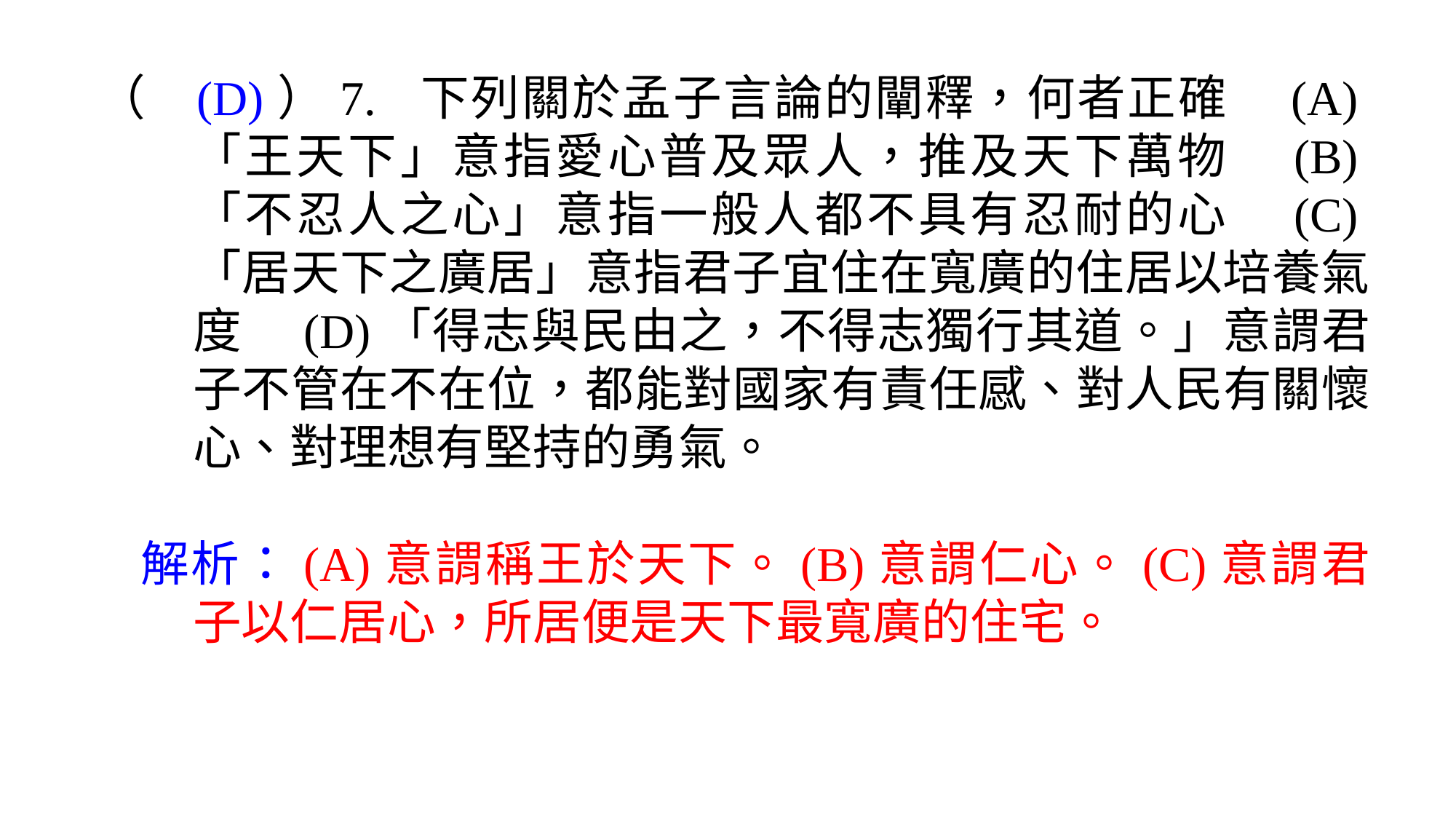

（	(D)）7.	下列關於孟子言論的闡釋，何者正確　(A)「王天下」意指愛心普及眾人，推及天下萬物　(B)「不忍人之心」意指一般人都不具有忍耐的心　(C)「居天下之廣居」意指君子宜住在寬廣的住居以培養氣度　(D)「得志與民由之，不得志獨行其道。」意謂君子不管在不在位，都能對國家有責任感、對人民有關懷心、對理想有堅持的勇氣。

解析：(A)意謂稱王於天下。(B)意謂仁心。(C)意謂君子以仁居心，所居便是天下最寬廣的住宅。